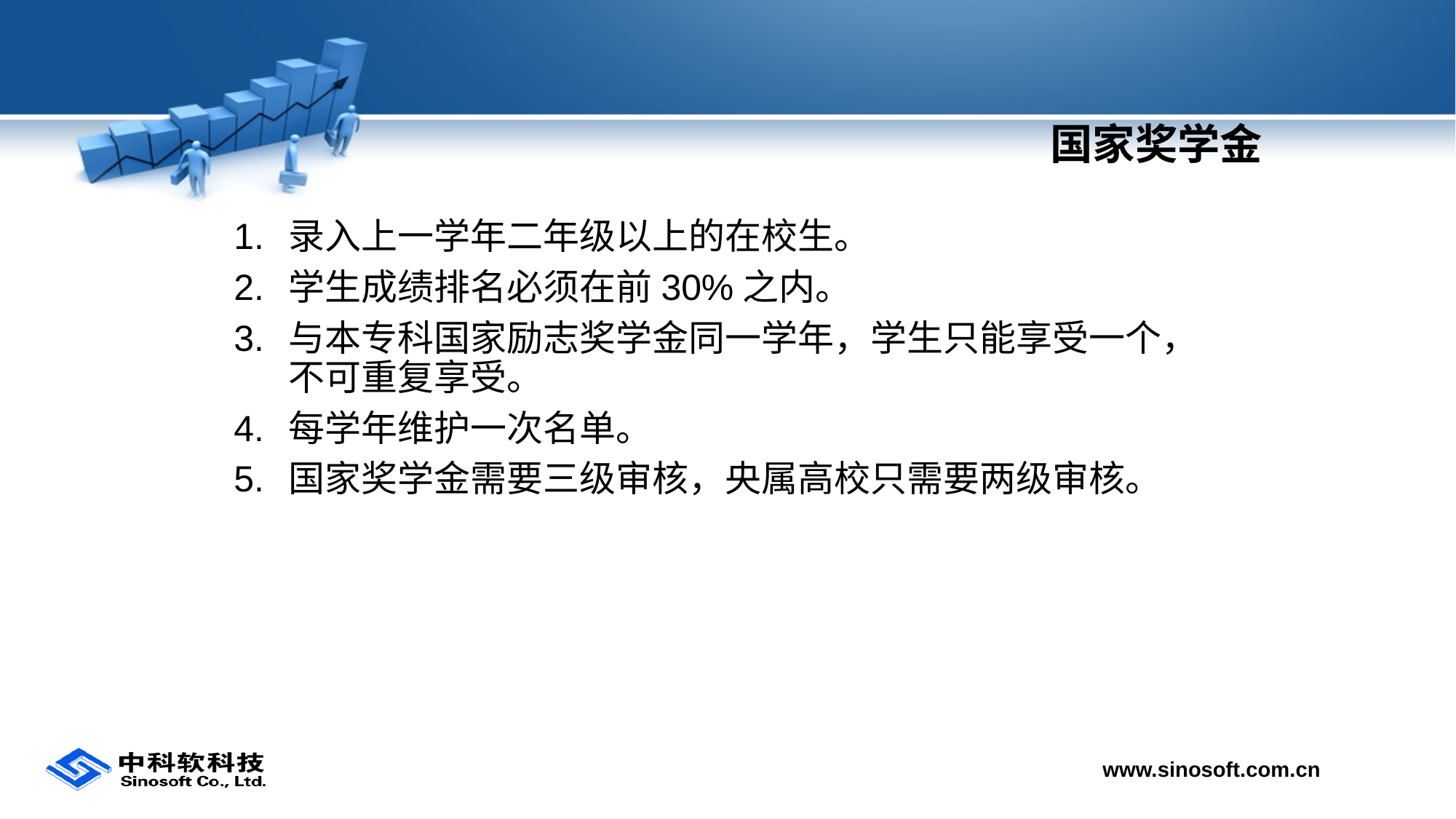

# 国家奖学金
录入上一学年二年级以上的在校生。
学生成绩排名必须在前30%之内。
与本专科国家励志奖学金同一学年，学生只能享受一个，不可重复享受。
每学年维护一次名单。
国家奖学金需要三级审核，央属高校只需要两级审核。